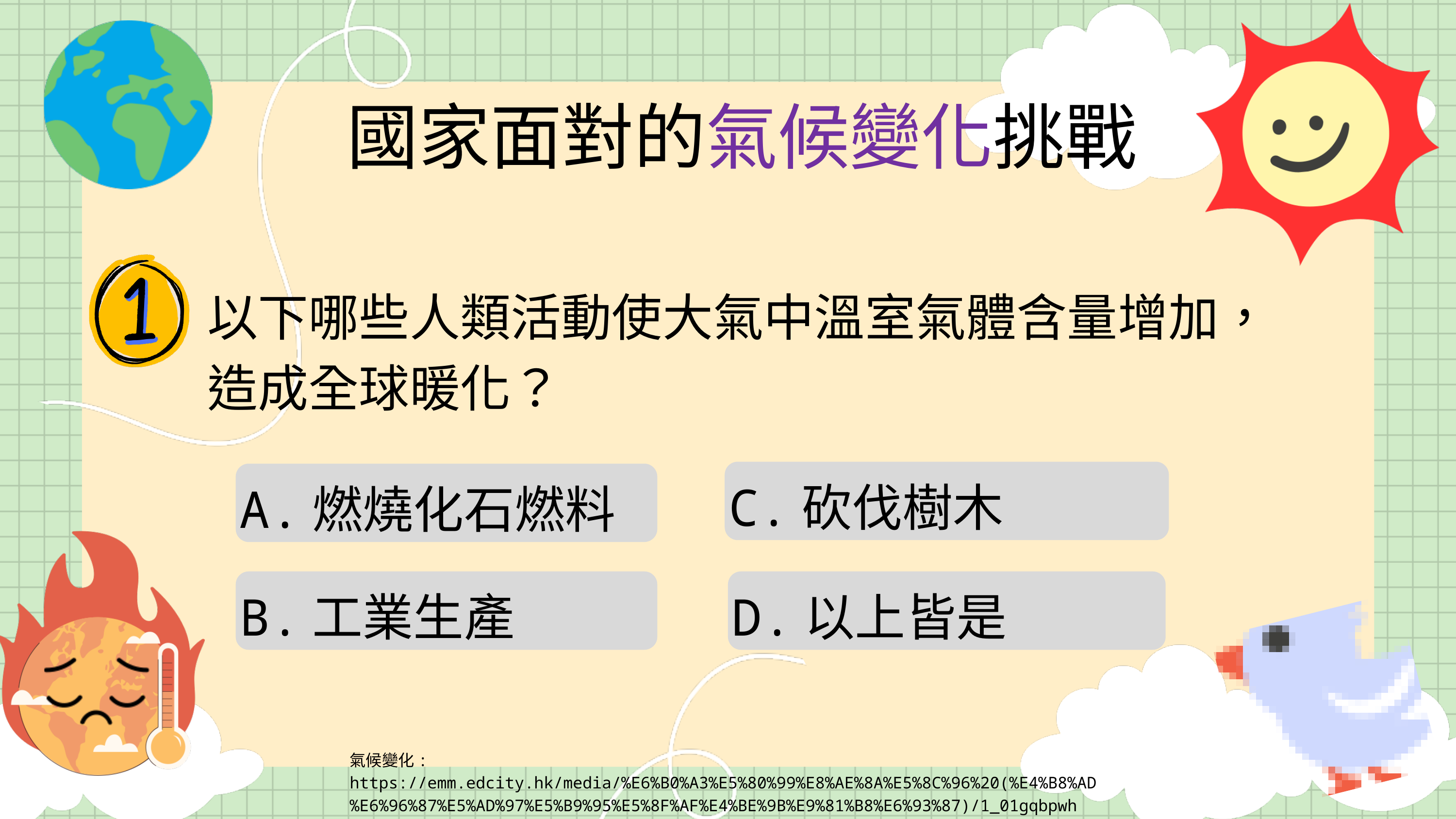

國家面對的氣候變化挑戰

以下哪些人類活動使大氣中溫室氣體含量增加，
造成全球暖化？
C.砍伐樹木
A.燃燒化石燃料

B.工業生產
D.以上皆是

氣候變化:
https://emm.edcity.hk/media/%E6%B0%A3%E5%80%99%E8%AE%8A%E5%8C%96%20(%E4%B8%AD%E6%96%87%E5%AD%97%E5%B9%95%E5%8F%AF%E4%BE%9B%E9%81%B8%E6%93%87)/1_01gqbpwh